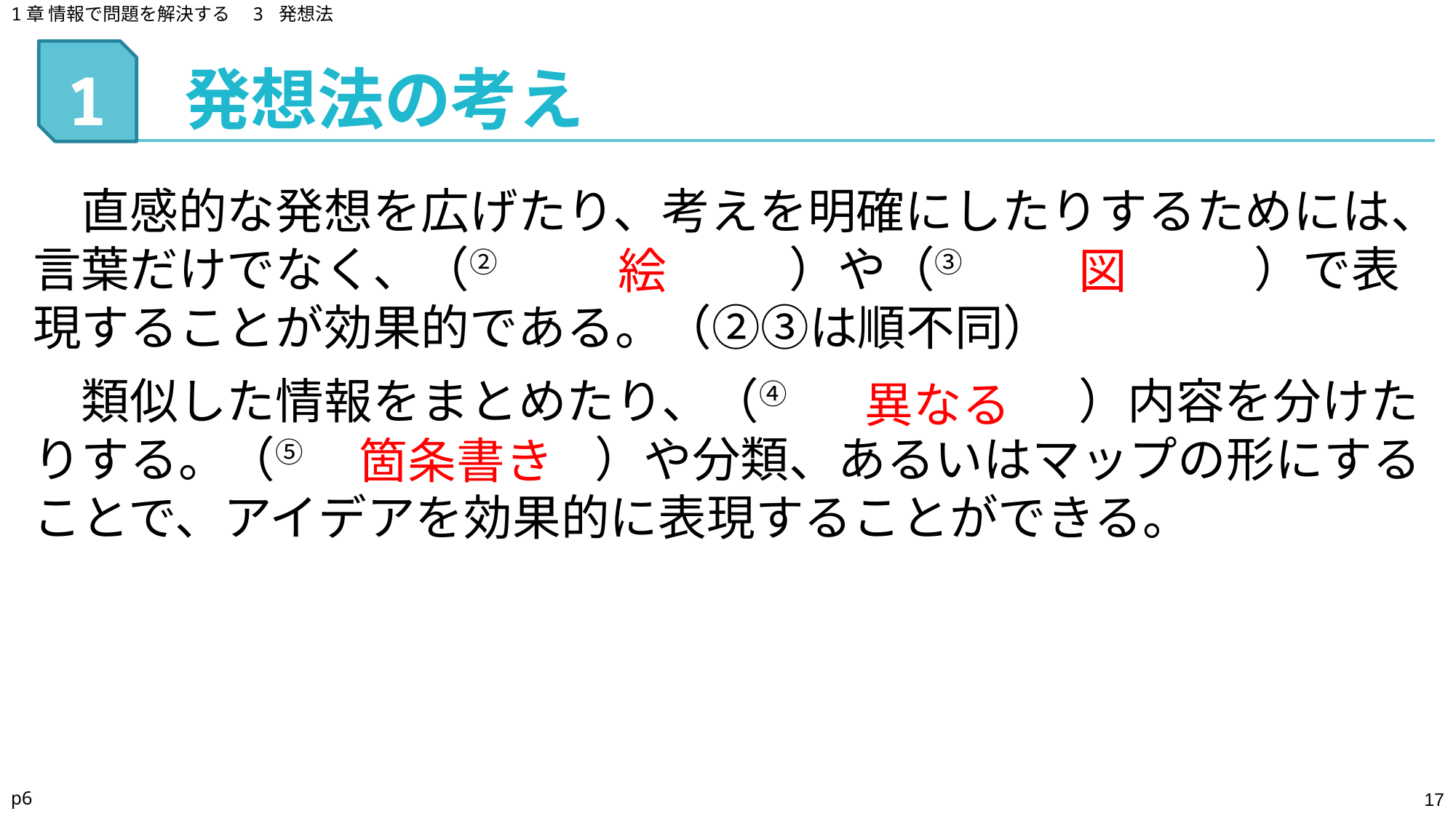

1章 情報で問題を解決する　3 発想法

発想法の考え
# 1
　直感的な発想を広げたり、考えを明確にしたりするためには、言葉だけでなく、（②　　　　　　）や（③　　　　　　）で表現することが効果的である。（②③は順不同）
　類似した情報をまとめたり、（④　　　　　　）内容を分けたりする。（⑤　　　　　　）や分類、あるいはマップの形にすることで、アイデアを効果的に表現することができる。
絵
図
異なる
箇条書き
p6
17